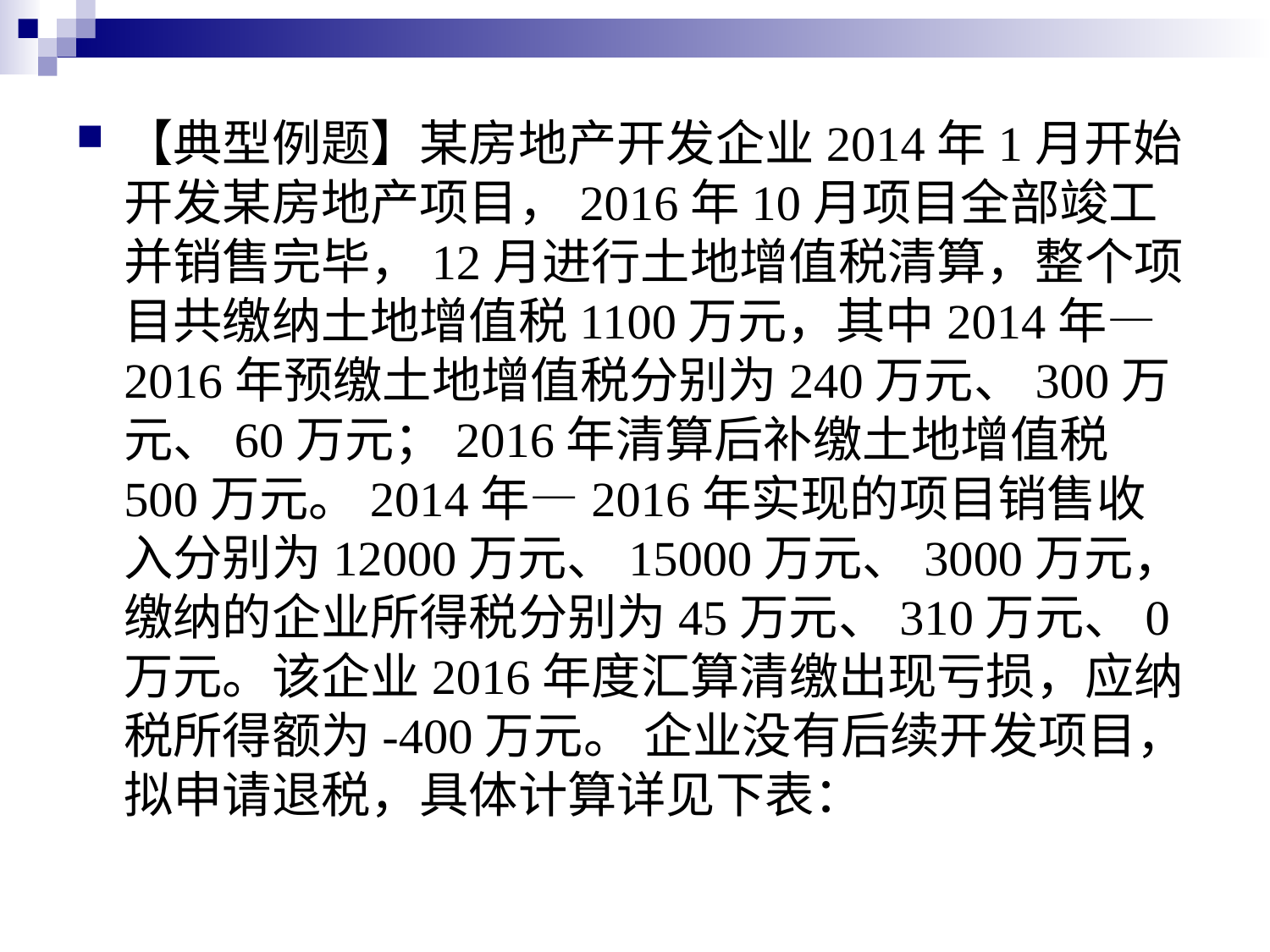

【典型例题】某房地产开发企业2014年1月开始开发某房地产项目，2016年10月项目全部竣工并销售完毕，12月进行土地增值税清算，整个项目共缴纳土地增值税1100万元，其中2014年—2016年预缴土地增值税分别为240万元、300万元、60万元；2016年清算后补缴土地增值税500万元。2014年—2016年实现的项目销售收入分别为12000万元、15000万元、3000万元，缴纳的企业所得税分别为45万元、310万元、0万元。该企业2016年度汇算清缴出现亏损，应纳税所得额为-400万元。 企业没有后续开发项目，拟申请退税，具体计算详见下表：